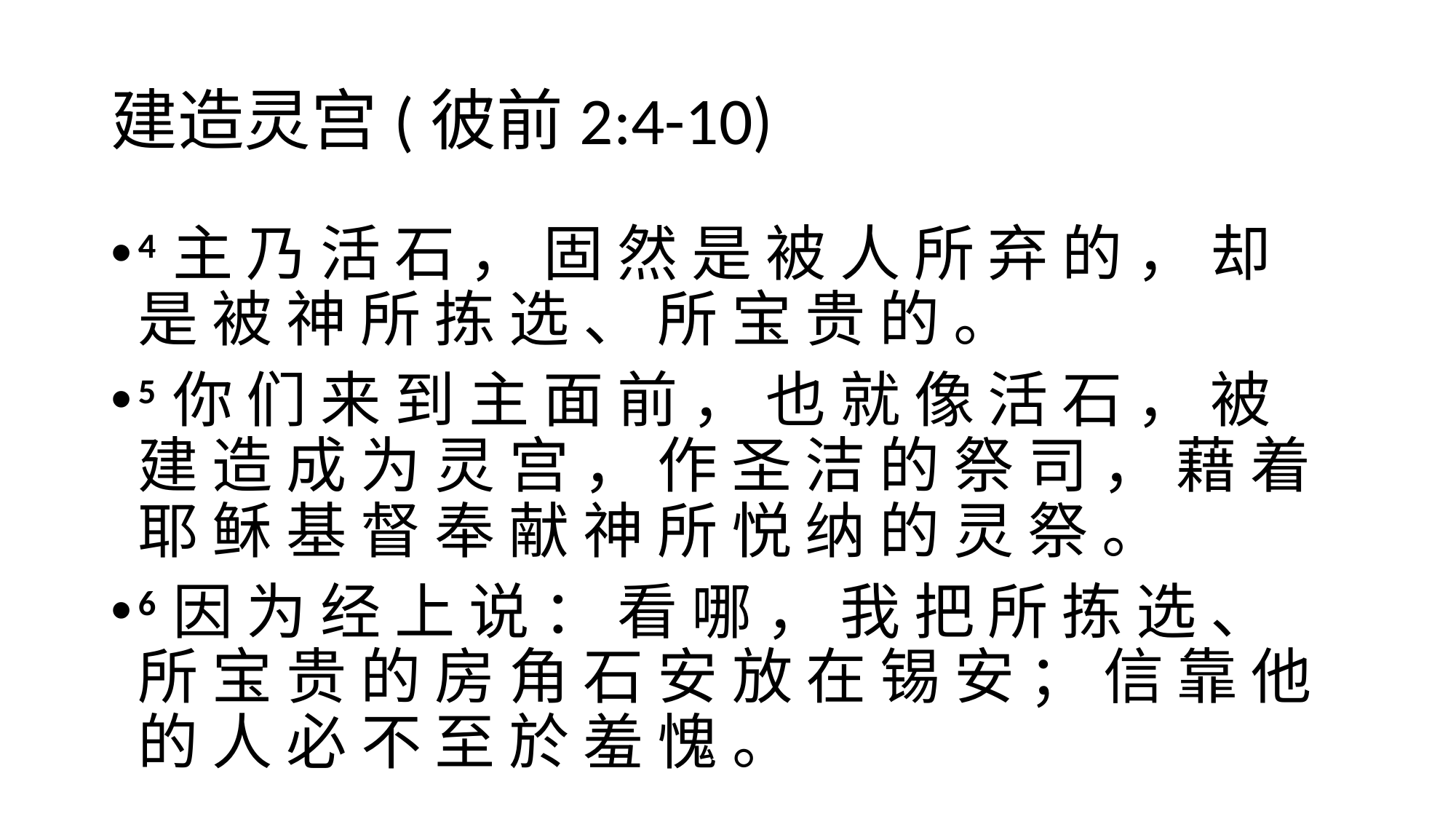

# 建造灵宫(彼前2:4-10)
4 主 乃 活 石 ， 固 然 是 被 人 所 弃 的 ， 却 是 被 神 所 拣 选 、 所 宝 贵 的 。
5 你 们 来 到 主 面 前 ， 也 就 像 活 石 ， 被 建 造 成 为 灵 宫 ， 作 圣 洁 的 祭 司 ， 藉 着 耶 稣 基 督 奉 献 神 所 悦 纳 的 灵 祭 。
6 因 为 经 上 说 ： 看 哪 ， 我 把 所 拣 选 、 所 宝 贵 的 房 角 石 安 放 在 锡 安 ； 信 靠 他 的 人 必 不 至 於 羞 愧 。